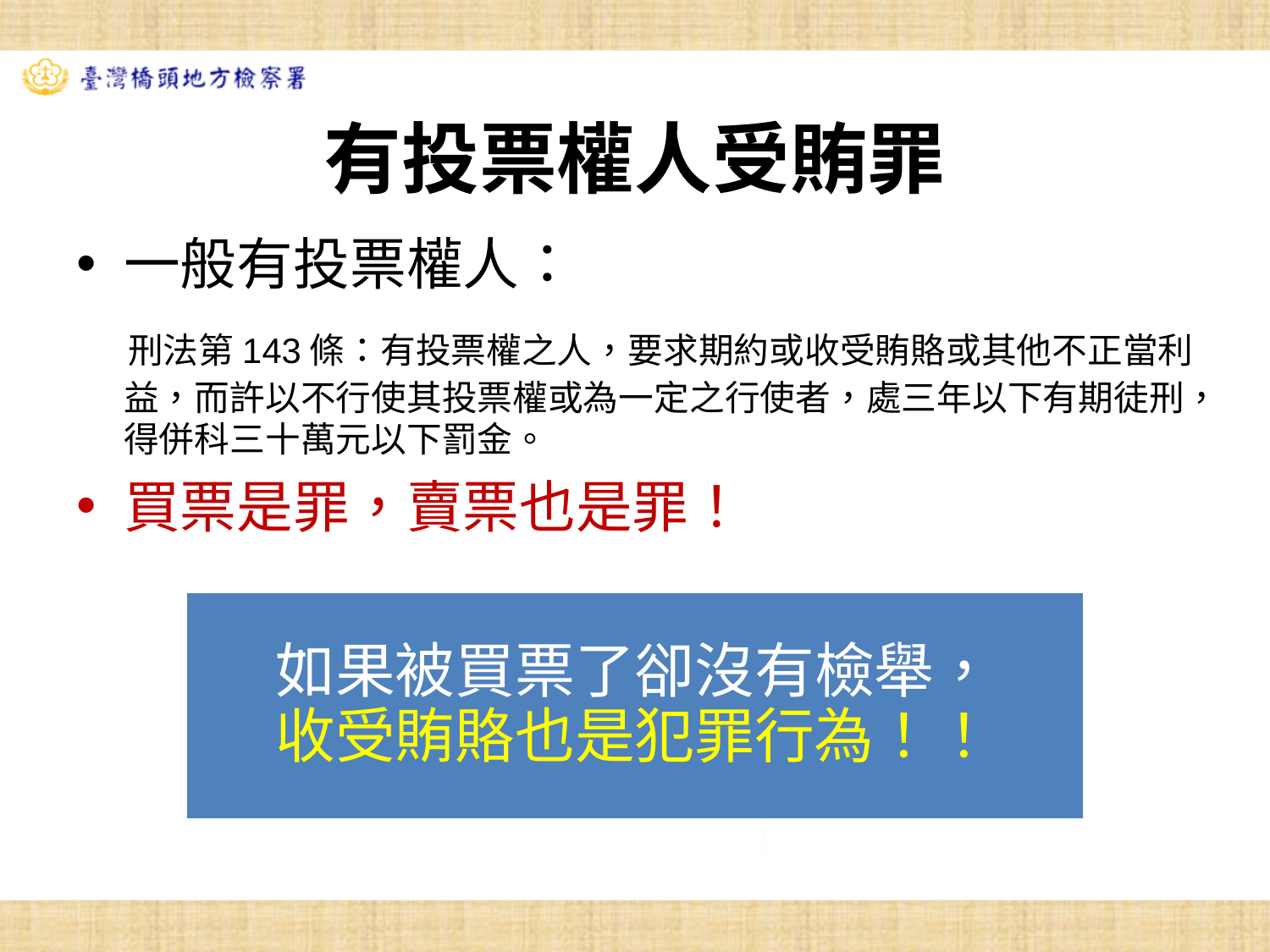

# 有投票權人受賄罪
一般有投票權人：
   刑法第143條：有投票權之人，要求期約或收受賄賂或其他不正當利益，而許以不行使其投票權或為一定之行使者，處三年以下有期徒刑，得併科三十萬元以下罰金。
買票是罪，賣票也是罪！
如果被買票了卻沒有檢舉，
收受賄賂也是犯罪行為！！